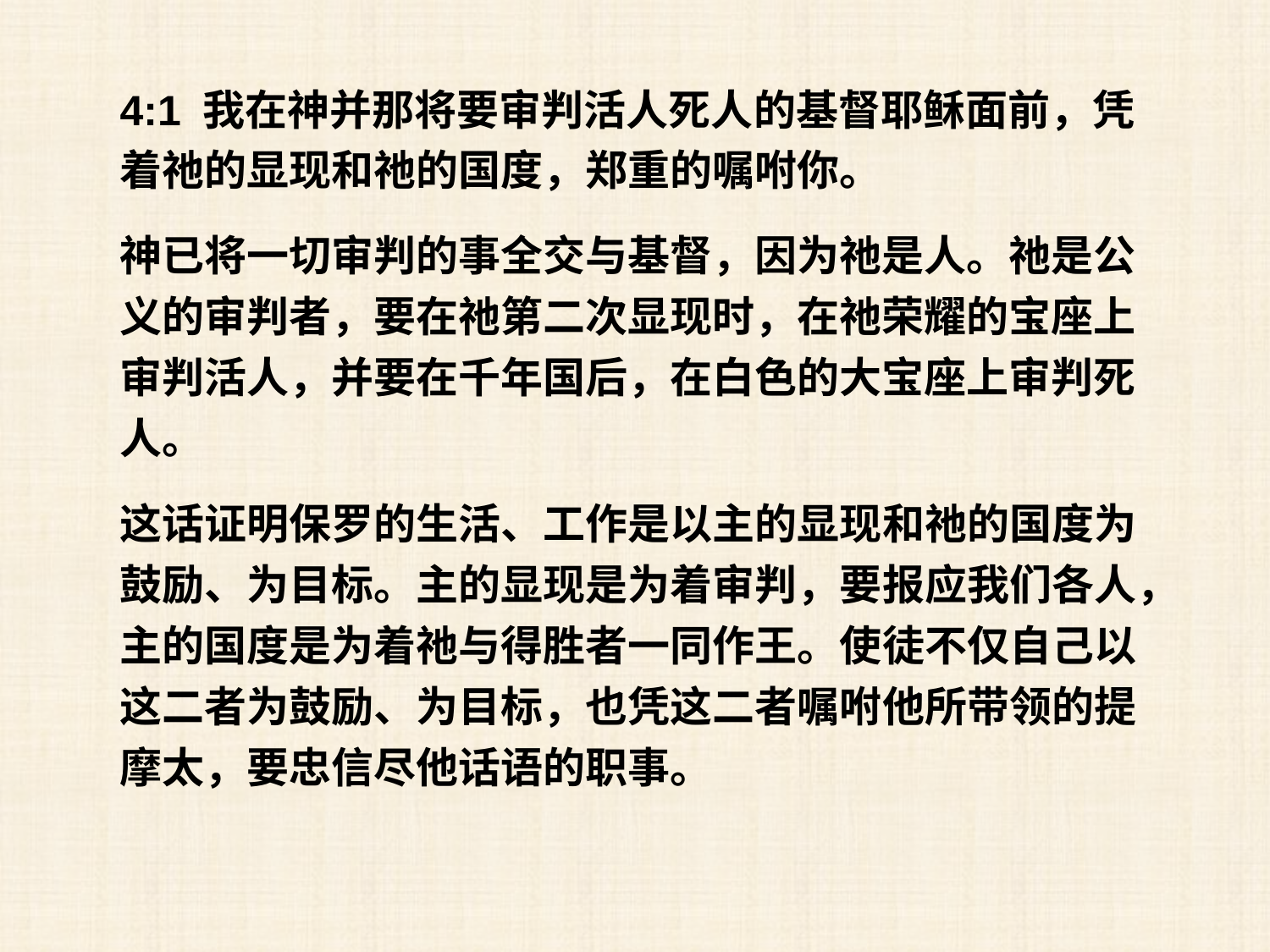

4:1 我在神并那将要审判活人死人的基督耶稣面前，凭着祂的显现和祂的国度，郑重的嘱咐你。
神已将一切审判的事全交与基督，因为祂是人。祂是公义的审判者，要在祂第二次显现时，在祂荣耀的宝座上审判活人，并要在千年国后，在白色的大宝座上审判死人。
这话证明保罗的生活、工作是以主的显现和祂的国度为鼓励、为目标。主的显现是为着审判，要报应我们各人，主的国度是为着祂与得胜者一同作王。使徒不仅自己以这二者为鼓励、为目标，也凭这二者嘱咐他所带领的提摩太，要忠信尽他话语的职事。